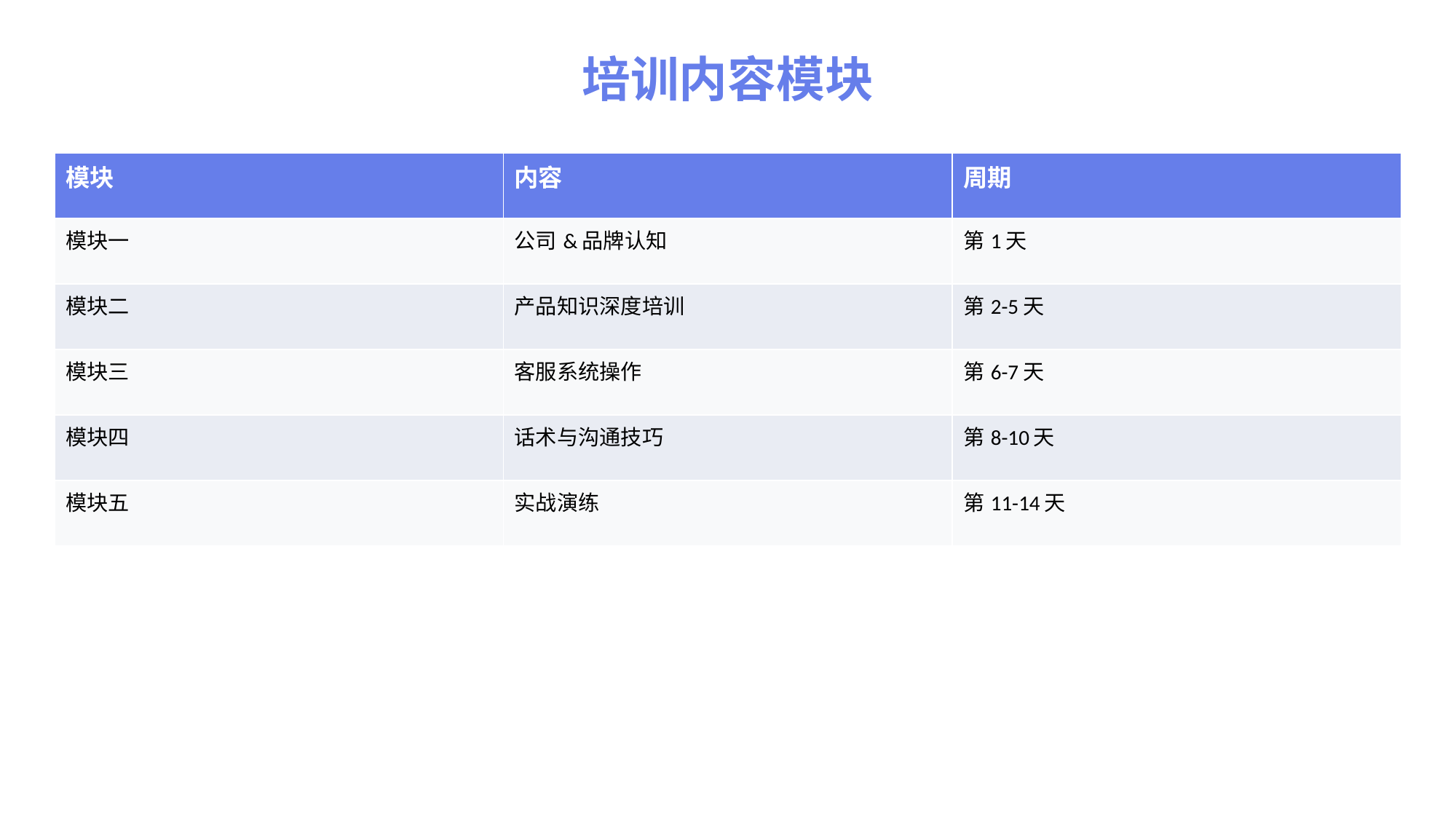

培训内容模块
| 模块 | 内容 | 周期 |
| --- | --- | --- |
| 模块一 | 公司&品牌认知 | 第1天 |
| 模块二 | 产品知识深度培训 | 第2-5天 |
| 模块三 | 客服系统操作 | 第6-7天 |
| 模块四 | 话术与沟通技巧 | 第8-10天 |
| 模块五 | 实战演练 | 第11-14天 |